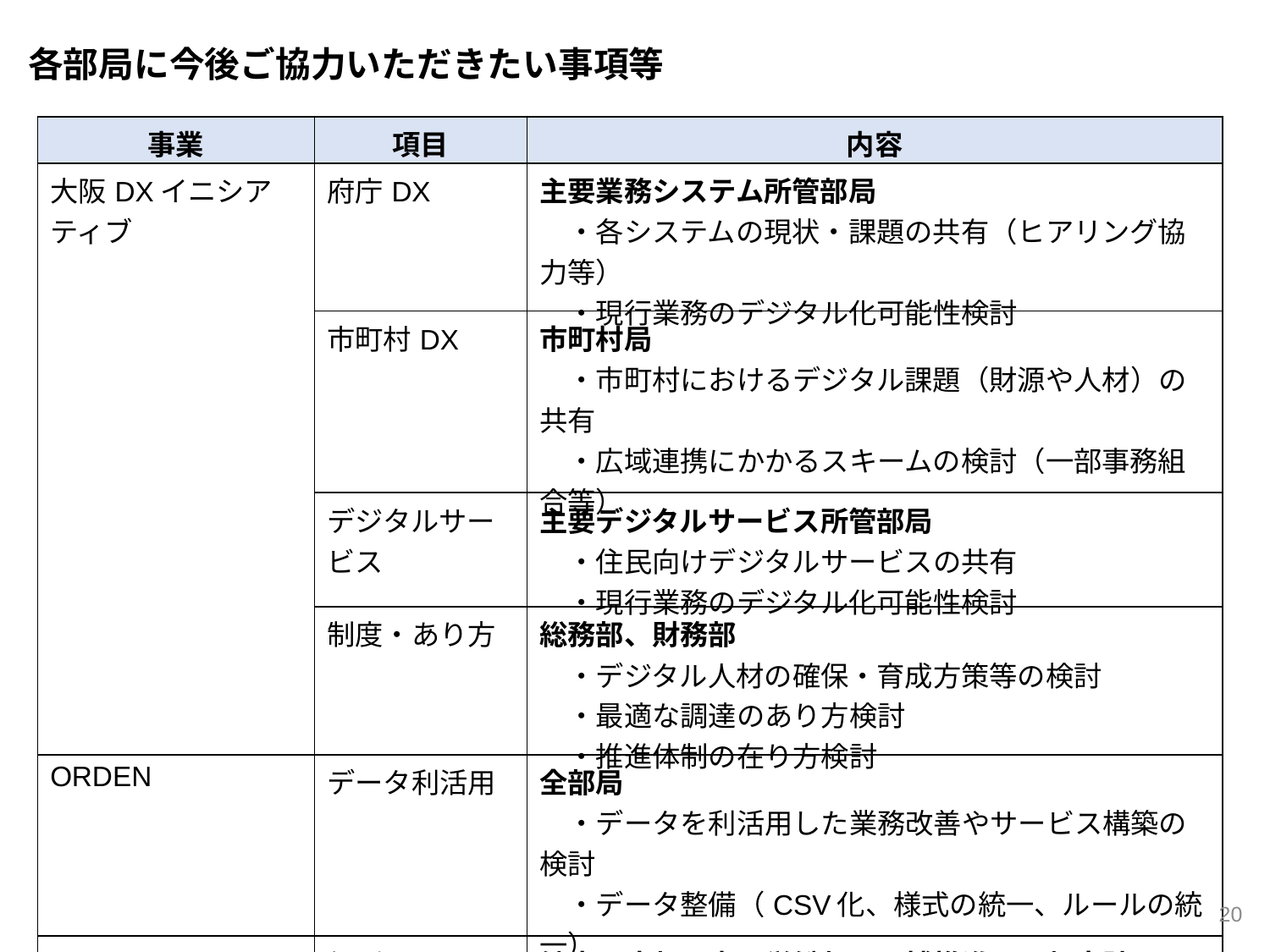

各部局に今後ご協力いただきたい事項等
| 事業 | 項目 | 内容 |
| --- | --- | --- |
| 大阪DXイニシアティブ | 府庁DX | 主要業務システム所管部局 　・各システムの現状・課題の共有（ヒアリング協力等） 　・現行業務のデジタル化可能性検討 |
|  | 市町村DX | 市町村局 　・市町村におけるデジタル課題（財源や人材）の共有 　・広域連携にかかるスキームの検討（一部事務組合等） |
|  | デジタルサービス | 主要デジタルサービス所管部局 　・住民向けデジタルサービスの共有 　・現行業務のデジタル化可能性検討 |
|  | 制度・あり方 | 総務部、財務部 　・デジタル人材の確保・育成方策等の検討 　・最適な調達のあり方検討 　・推進体制の在り方検討 |
| ORDEN | データ利活用 | 全部局 　・データを利活用した業務改善やサービス構築の検討 　・データ整備（CSV化、様式の統一、ルールの統一） |
| スーパーシティ | 個別テーマの 検討 | 健康医療部、商工労働部、万博推進局、都市計画局　等 　・国際医療（健医）、空飛ぶクルマ（商労）　ほか 　・万博・夢洲まちづくり（万博局、都計局）　ほか |
20